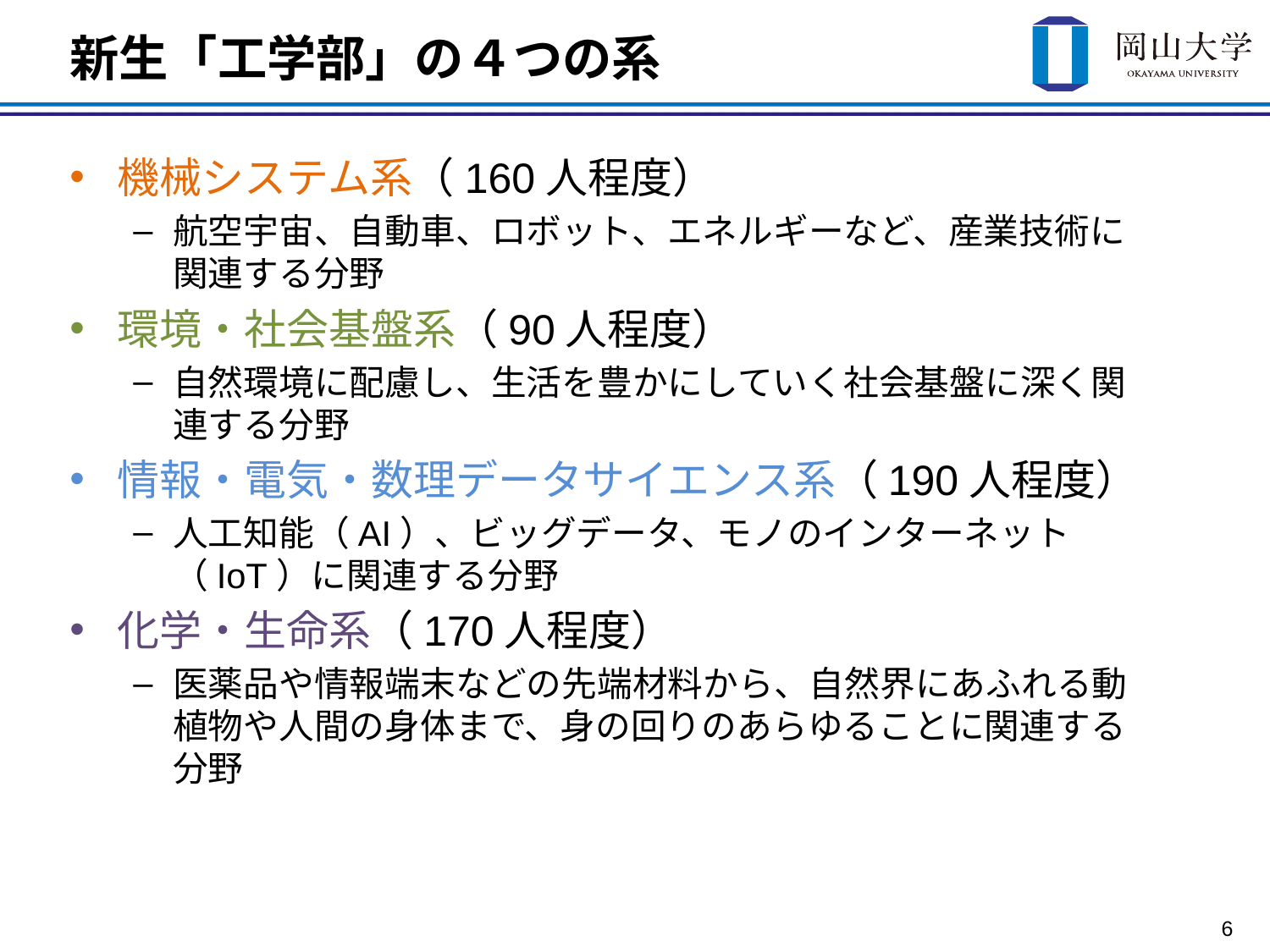

# 新生「工学部」の４つの系
機械システム系（160人程度）
航空宇宙、自動車、ロボット、エネルギーなど、産業技術に関連する分野
環境・社会基盤系（90人程度）
自然環境に配慮し、生活を豊かにしていく社会基盤に深く関連する分野
情報・電気・数理データサイエンス系（190人程度）
人工知能（AI）、ビッグデータ、モノのインターネット（IoT）に関連する分野
化学・生命系（170人程度）
医薬品や情報端末などの先端材料から、自然界にあふれる動植物や人間の身体まで、身の回りのあらゆることに関連する分野

6